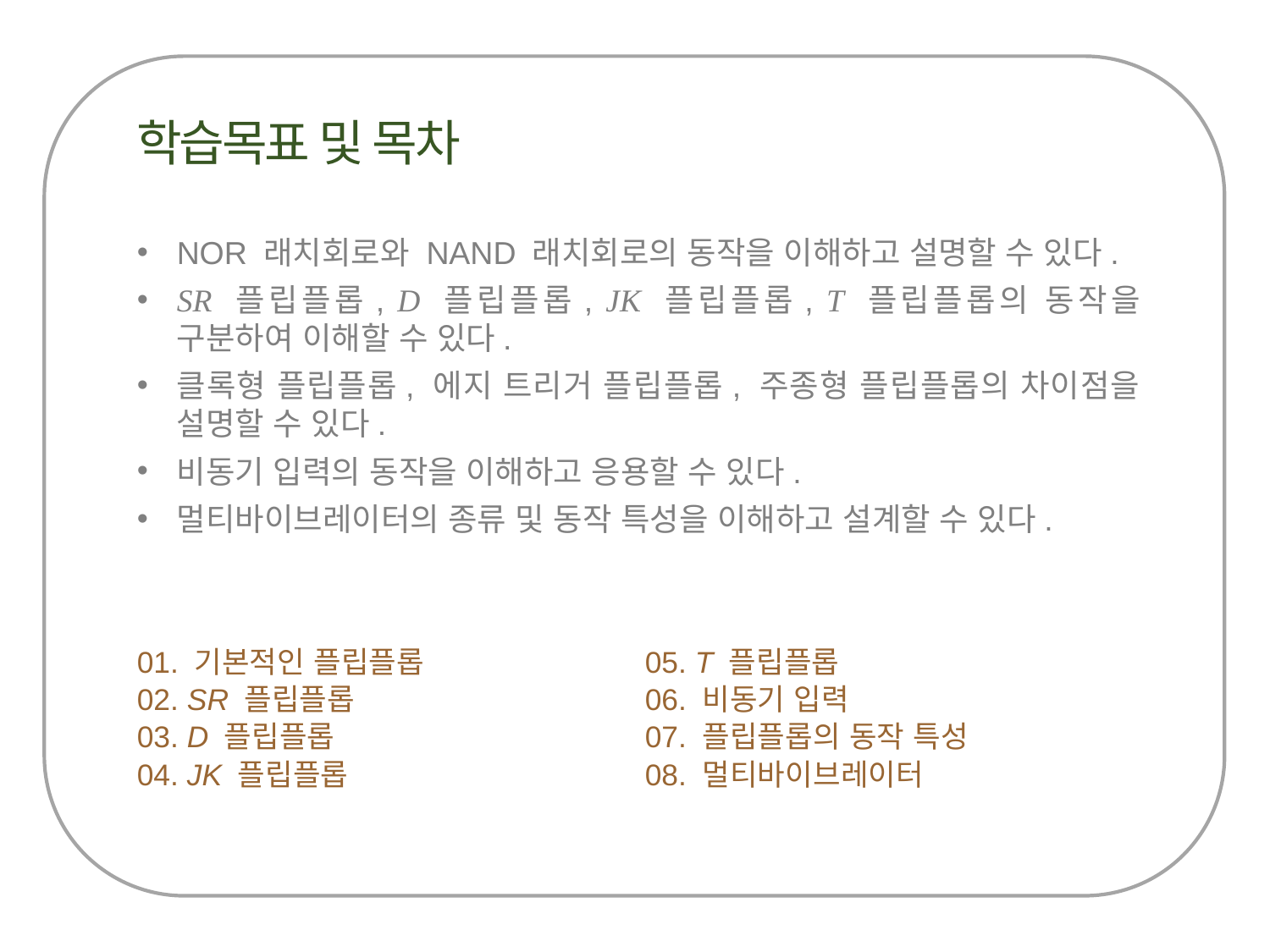

NOR 래치회로와 NAND 래치회로의 동작을 이해하고 설명할 수 있다.
SR 플립플롭, D 플립플롭, JK 플립플롭, T 플립플롭의 동작을 구분하여 이해할 수 있다.
클록형 플립플롭, 에지 트리거 플립플롭, 주종형 플립플롭의 차이점을 설명할 수 있다.
비동기 입력의 동작을 이해하고 응용할 수 있다.
멀티바이브레이터의 종류 및 동작 특성을 이해하고 설계할 수 있다.

01. 기본적인 플립플롭		05. T 플립플롭
02. SR 플립플롭			06. 비동기 입력
03. D 플립플롭			07. 플립플롭의 동작 특성
04. JK 플립플롭			08. 멀티바이브레이터